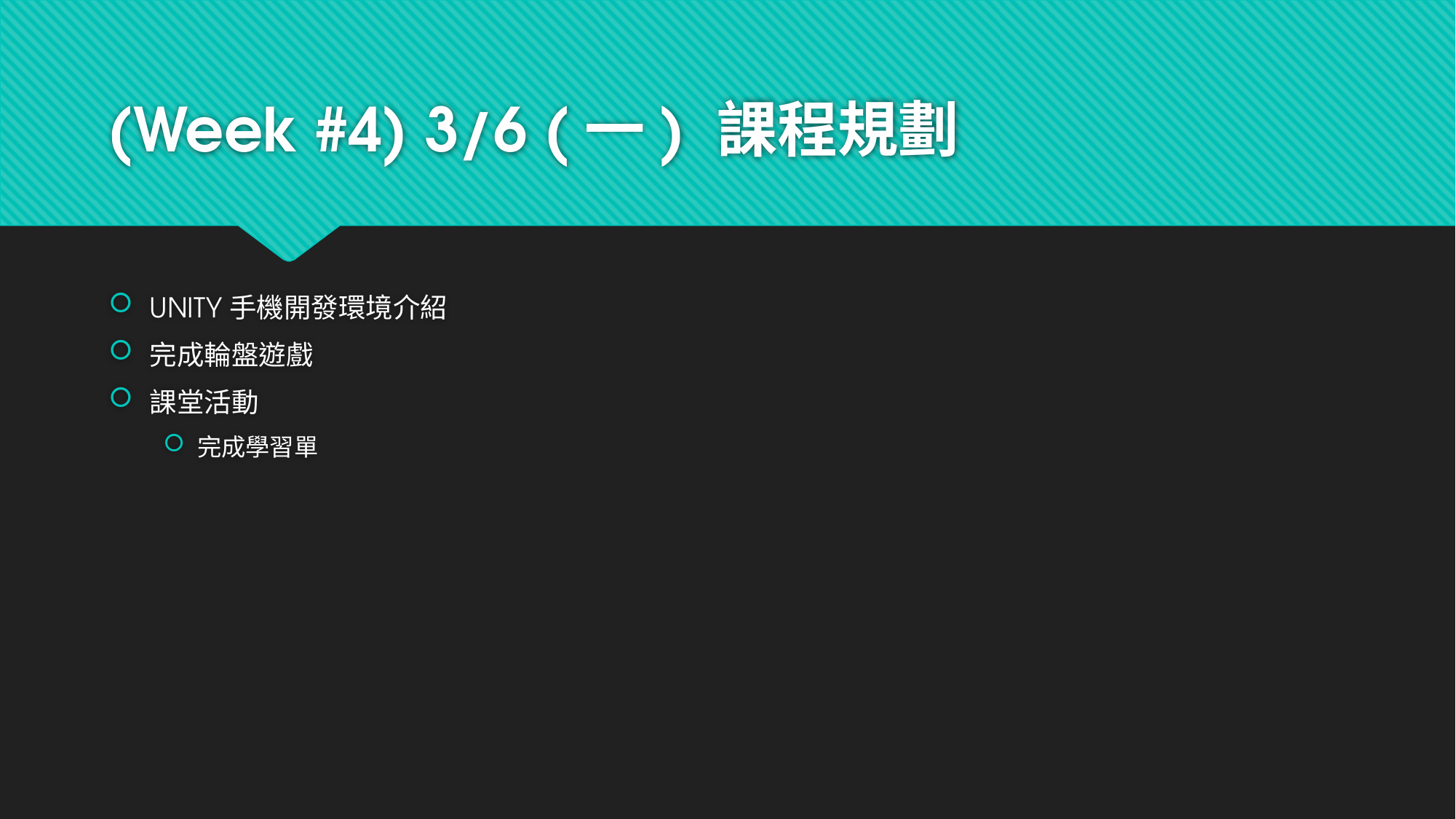

# (Week #4) 3/6 (一) 課程規劃
UNITY手機開發環境介紹
完成輪盤遊戲
課堂活動
完成學習單